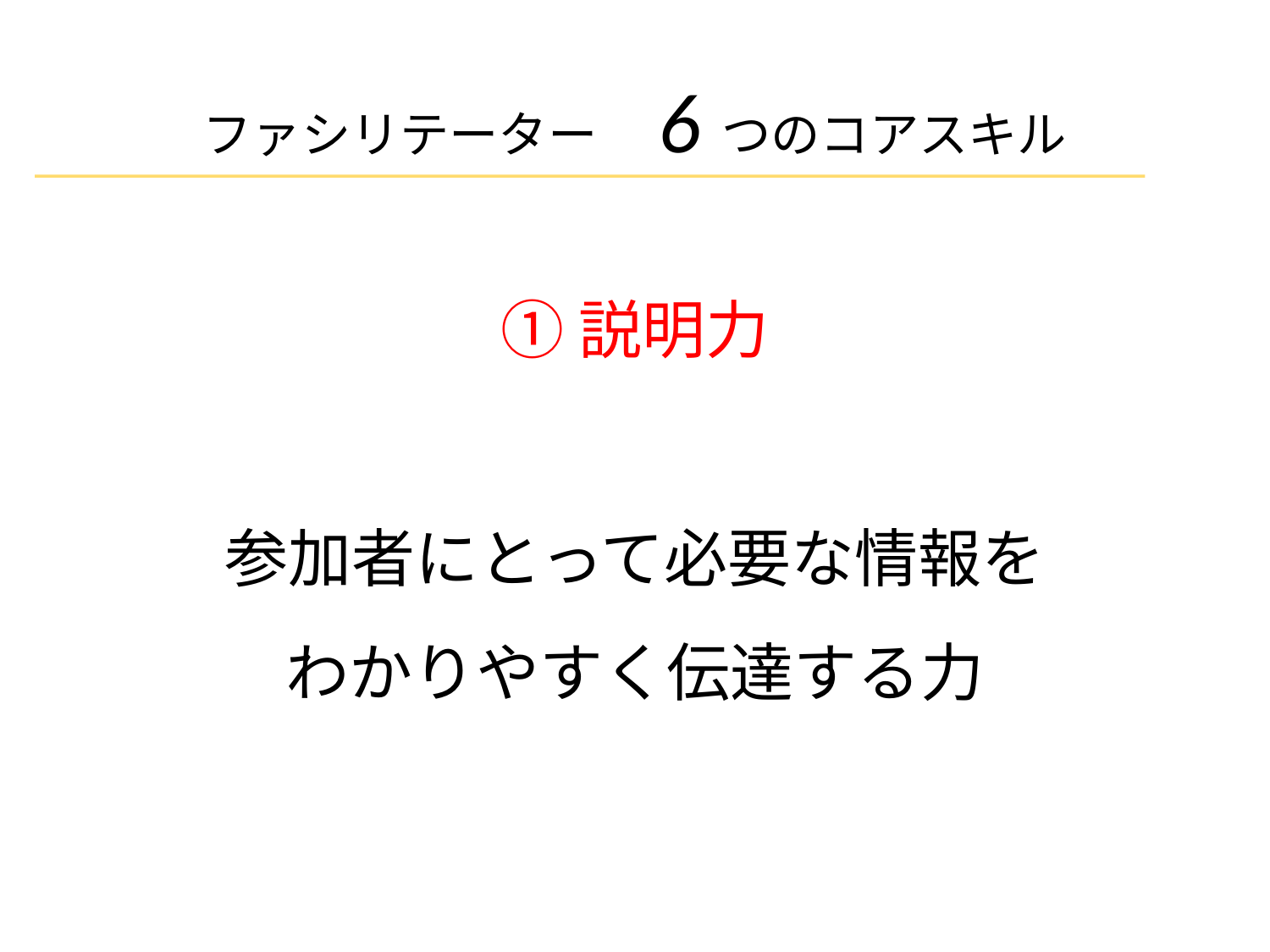

ファシリテーター　6つのコアスキル
①説明力

参加者にとって必要な情報を
わかりやすく伝達する力